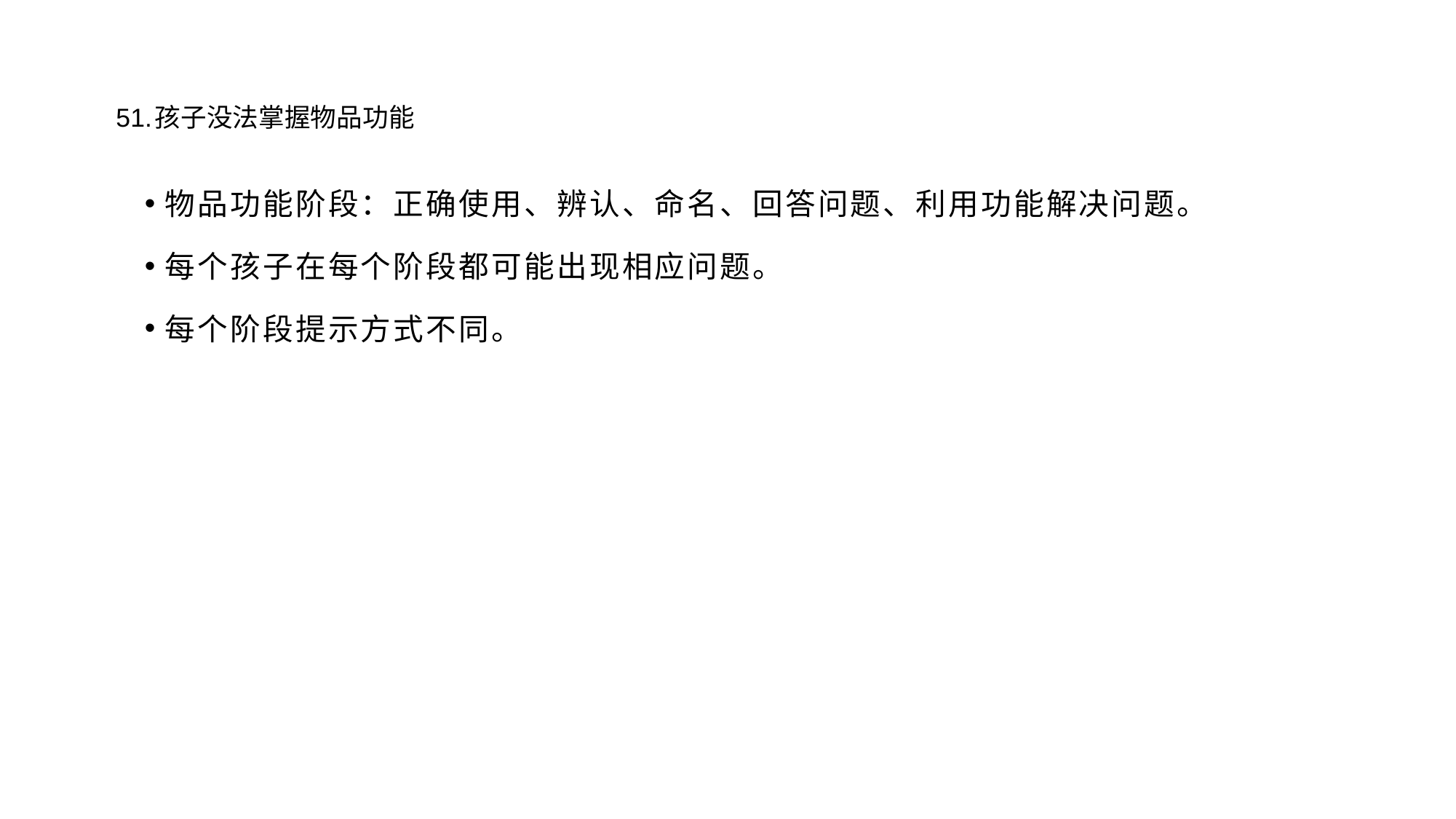

# 51.孩子没法掌握物品功能
物品功能阶段：正确使用、辨认、命名、回答问题、利用功能解决问题。
每个孩子在每个阶段都可能出现相应问题。
每个阶段提示方式不同。